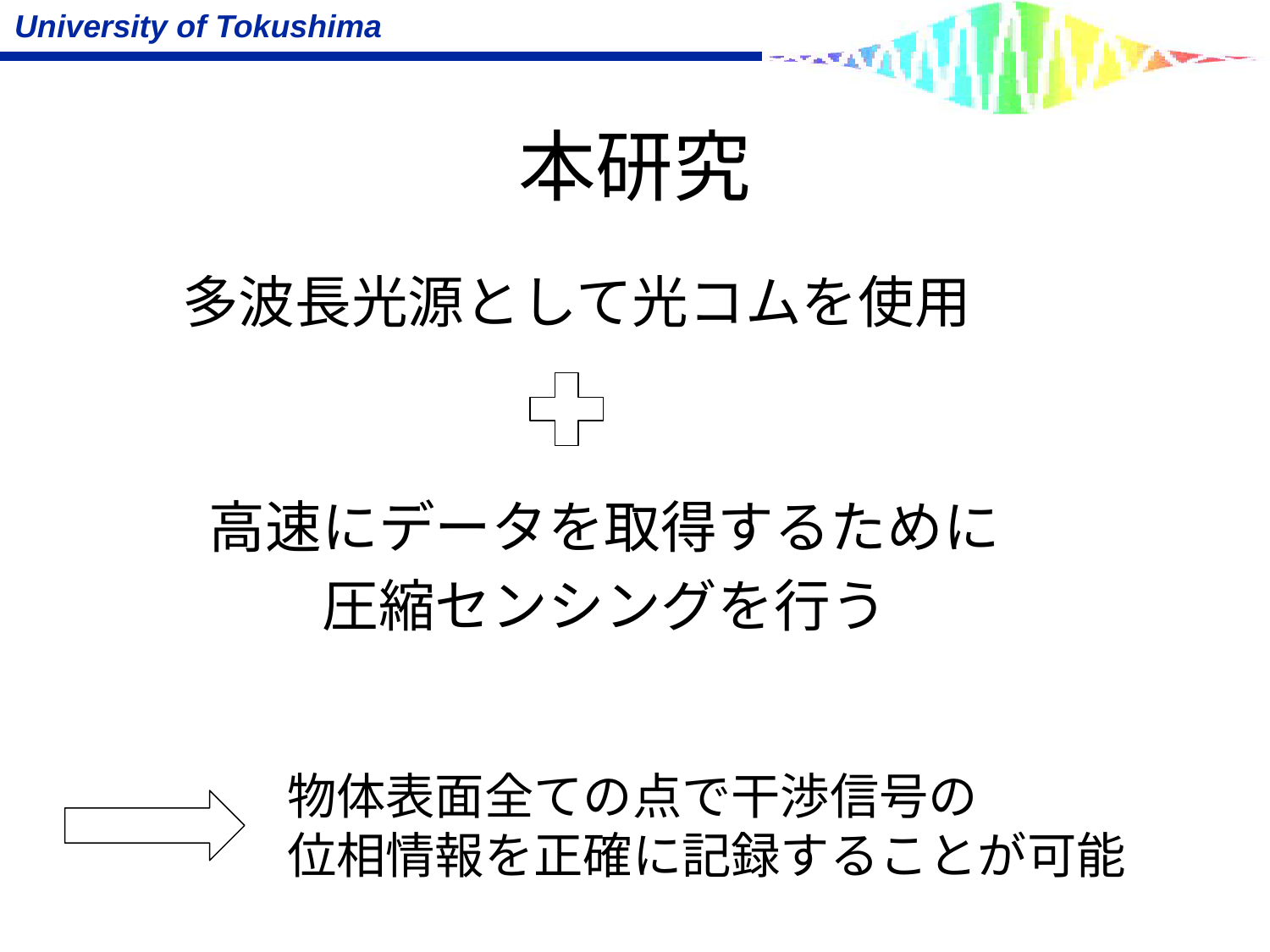

# 本研究
多波長光源として光コムを使用

高速にデータを取得するために
圧縮センシングを行う
物体表面全ての点で干渉信号の
位相情報を正確に記録することが可能